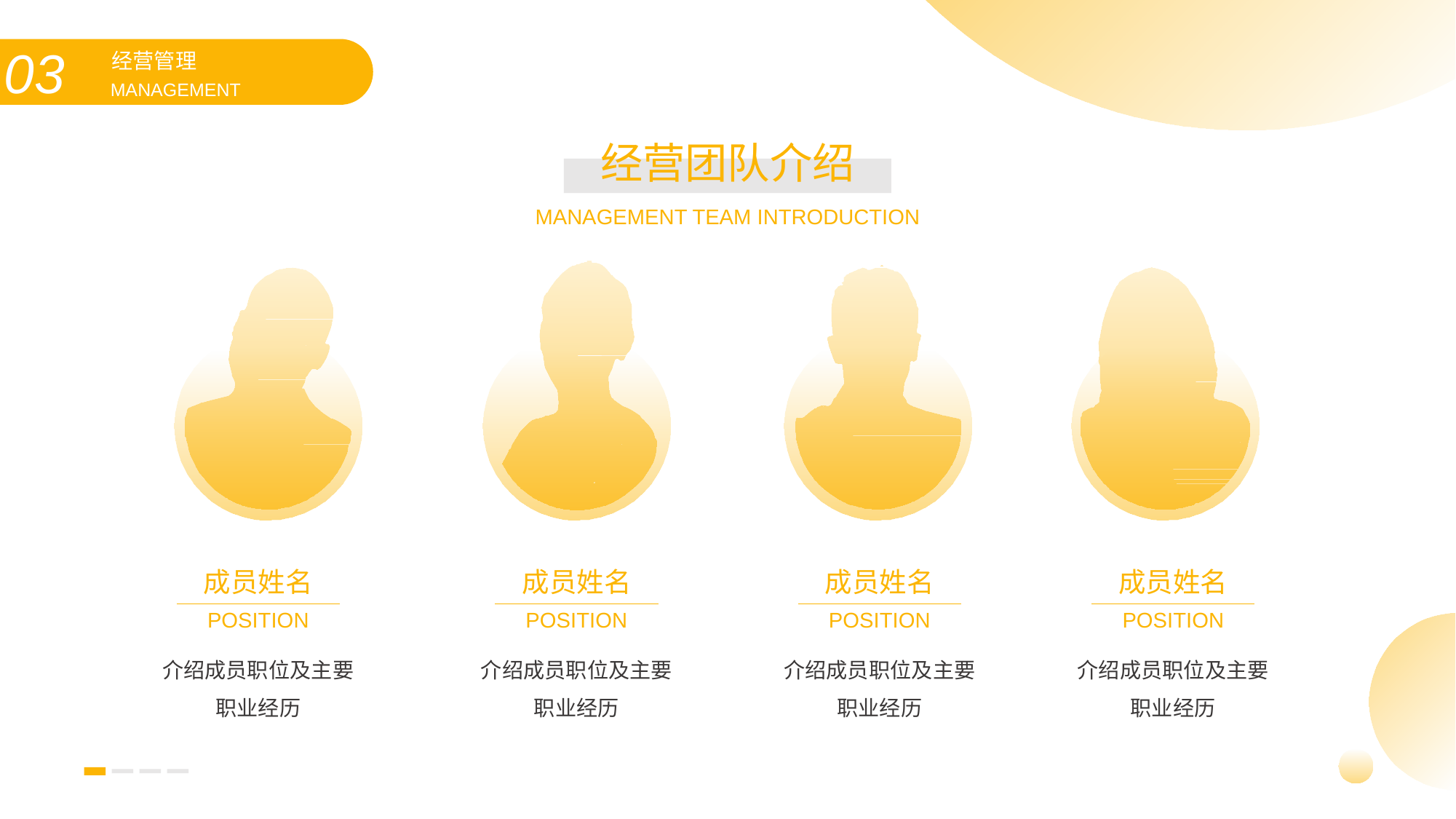

经营管理
MANAGEMENT
经营团队介绍

MANAGEMENT TEAM INTRODUCTION

成员姓名
成员姓名
成员姓名
成员姓名
POSITION
POSITION
POSITION
POSITION
介绍成员职位及主要职业经历
介绍成员职位及主要职业经历
介绍成员职位及主要职业经历
介绍成员职位及主要职业经历
此照片，作者: 未知作者，许可证: CC BY-NC-ND